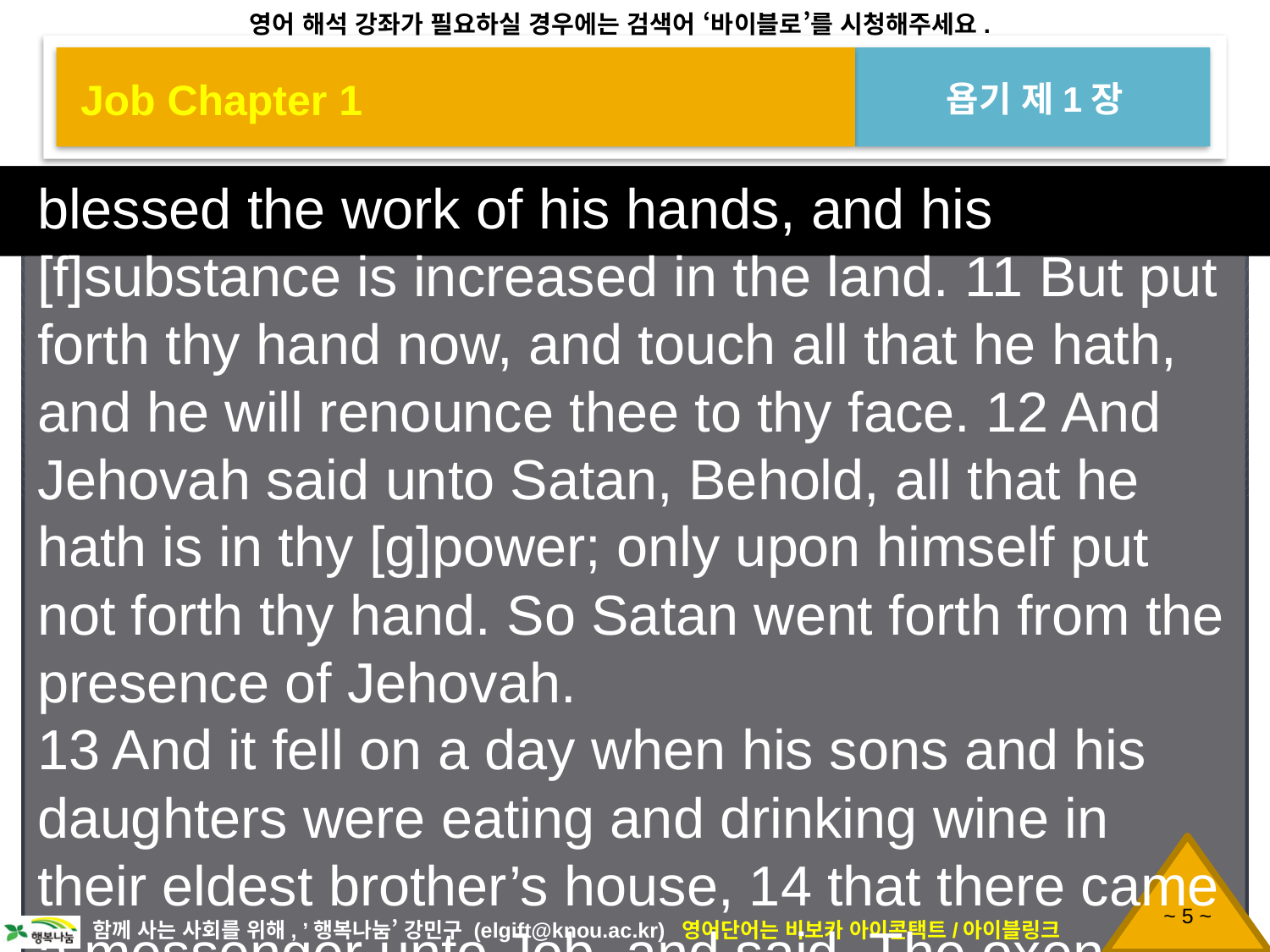

Job Chapter 1
욥기 제1장
blessed the work of his hands, and his [f]substance is increased in the land. 11 But put forth thy hand now, and touch all that he hath, and he will renounce thee to thy face. 12 And Jehovah said unto Satan, Behold, all that he hath is in thy [g]power; only upon himself put not forth thy hand. So Satan went forth from the presence of Jehovah.
13 And it fell on a day when his sons and his daughters were eating and drinking wine in their eldest brother’s house, 14 that there came a messenger unto Job, and said, The oxen were